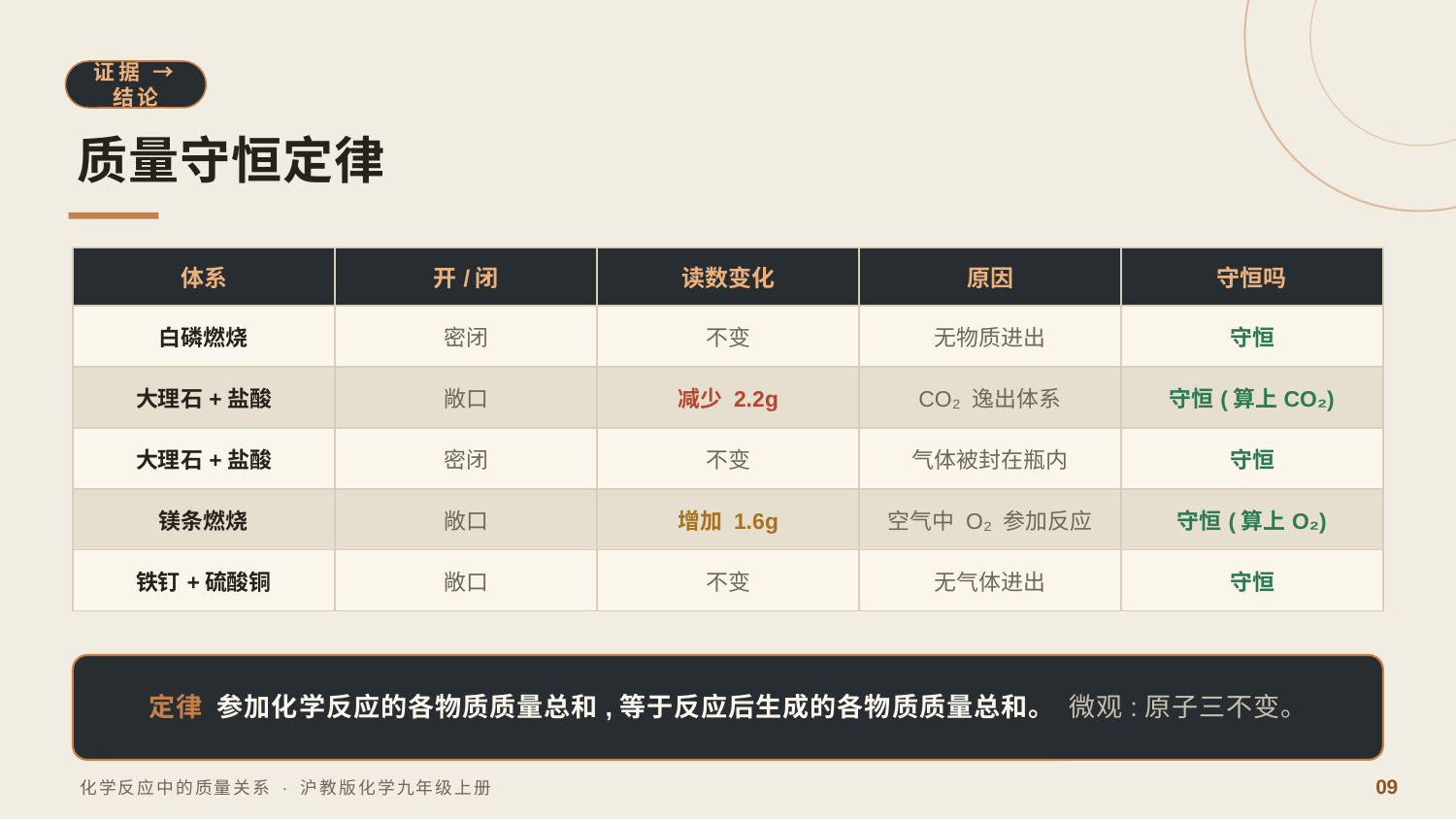

证据 → 结论

质量守恒定律

| 体系 | 开/闭 | 读数变化 | 原因 | 守恒吗 |
| --- | --- | --- | --- | --- |
| 白磷燃烧 | 密闭 | 不变 | 无物质进出 | 守恒 |
| 大理石+盐酸 | 敞口 | 减少 2.2g | CO₂ 逸出体系 | 守恒(算上CO₂) |
| 大理石+盐酸 | 密闭 | 不变 | 气体被封在瓶内 | 守恒 |
| 镁条燃烧 | 敞口 | 增加 1.6g | 空气中 O₂ 参加反应 | 守恒(算上O₂) |
| 铁钉+硫酸铜 | 敞口 | 不变 | 无气体进出 | 守恒 |
定律  参加化学反应的各物质质量总和,等于反应后生成的各物质质量总和。  微观:原子三不变。

09
化学反应中的质量关系 · 沪教版化学九年级上册